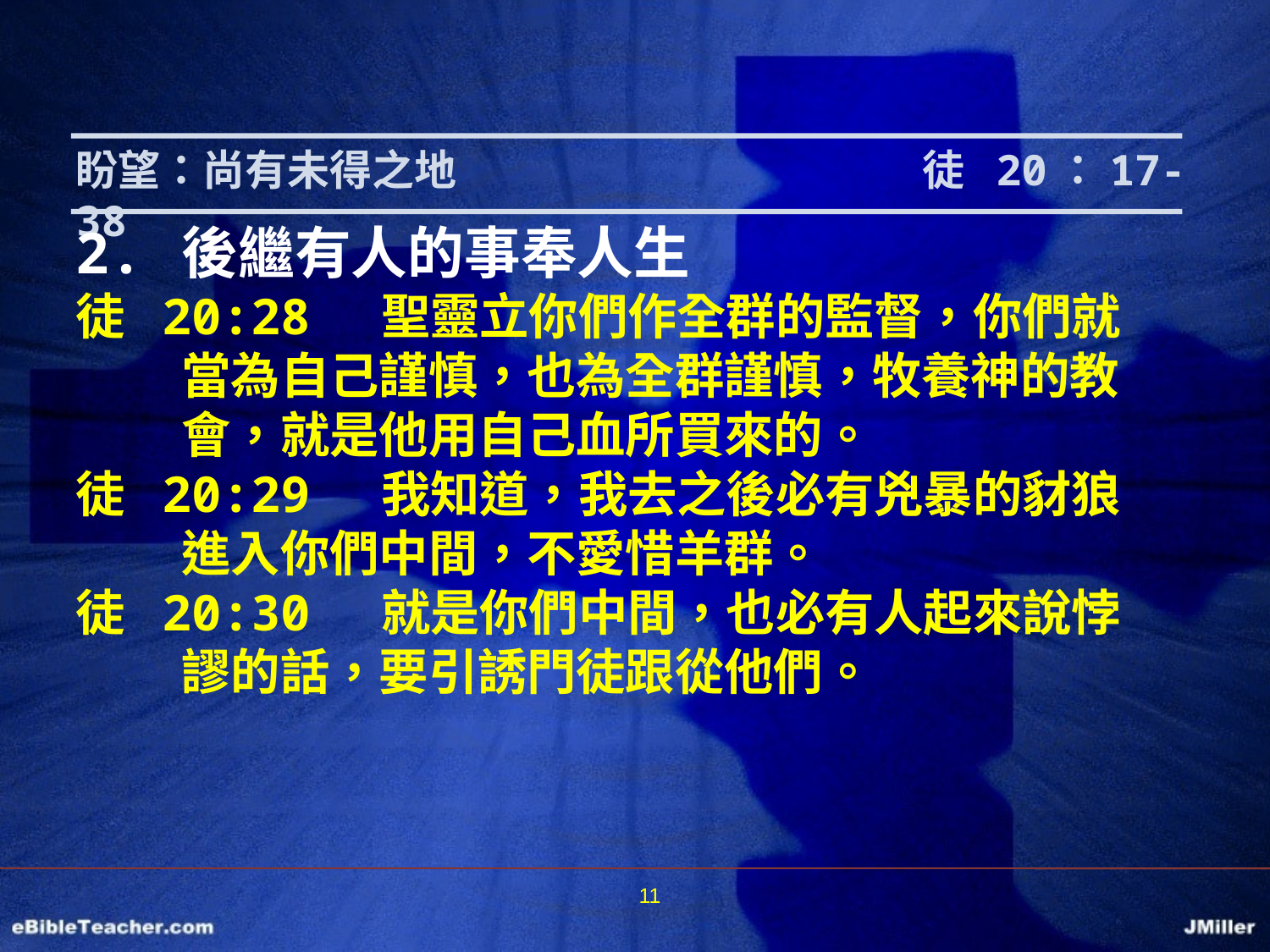

盼望：尚有未得之地			    徒 20：17-38
2.	後繼有人的事奉人生
徒 20:28  聖靈立你們作全群的監督，你們就當為自己謹慎，也為全群謹慎，牧養神的教會，就是他用自己血所買來的。
徒 20:29  我知道，我去之後必有兇暴的豺狼進入你們中間，不愛惜羊群。
徒 20:30  就是你們中間，也必有人起來說悖謬的話，要引誘門徒跟從他們。